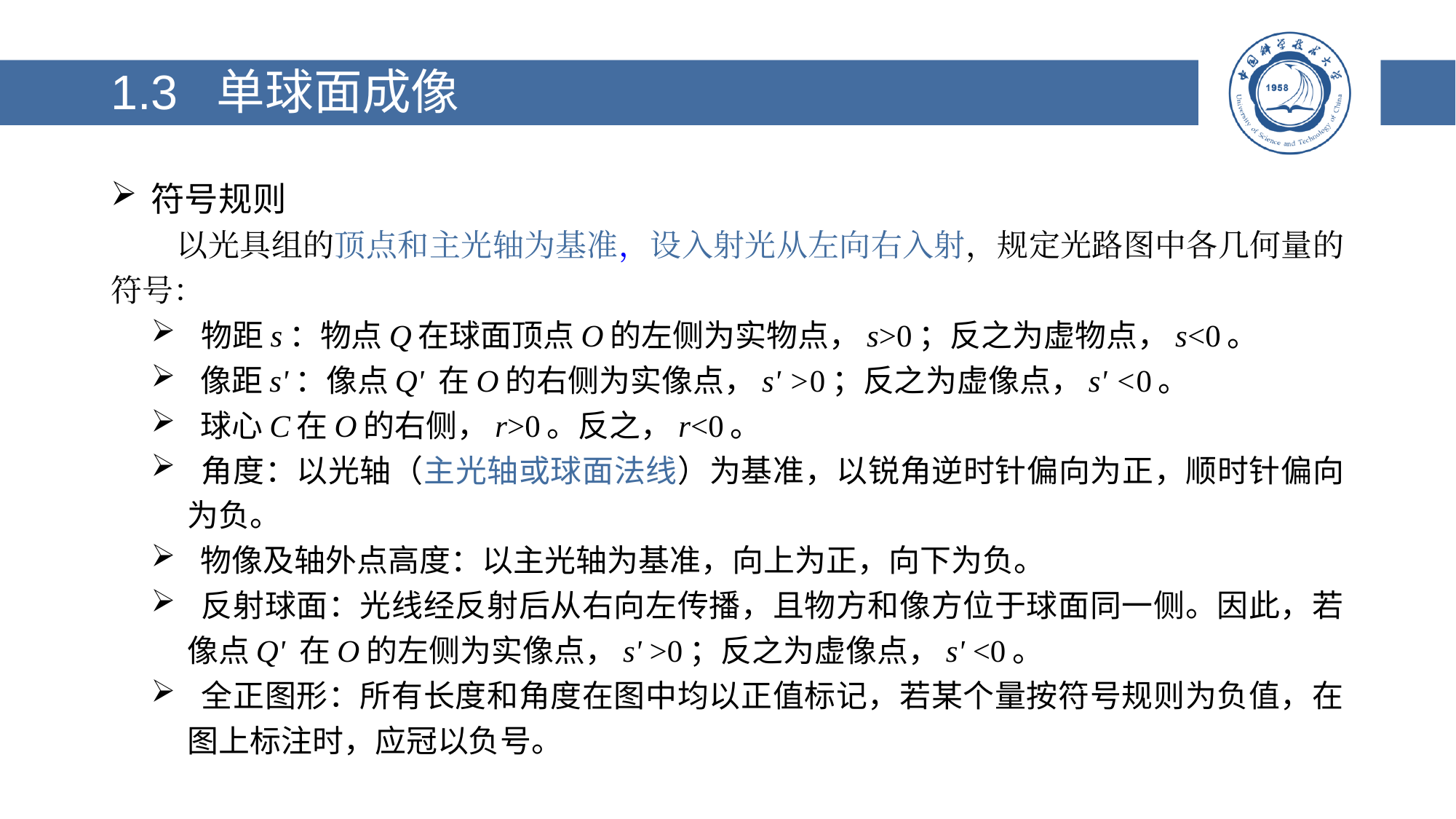

# 1.3  单球面成像
 符号规则
        以光具组的顶点和主光轴为基准，设入射光从左向右入射，规定光路图中各几何量的符号：
 物距s：物点Q在球面顶点O的左侧为实物点，s>0；反之为虚物点，s<0。
 像距s'：像点Q' 在O的右侧为实像点，s' >0；反之为虚像点，s' <0。
 球心C在O的右侧，r>0。反之，r<0。
 角度：以光轴（主光轴或球面法线）为基准，以锐角逆时针偏向为正，顺时针偏向为负。
 物像及轴外点高度：以主光轴为基准，向上为正，向下为负。
 反射球面：光线经反射后从右向左传播，且物方和像方位于球面同一侧。因此，若像点Q' 在O的左侧为实像点，s' >0；反之为虚像点，s' <0。
 全正图形：所有长度和角度在图中均以正值标记，若某个量按符号规则为负值，在图上标注时，应冠以负号。